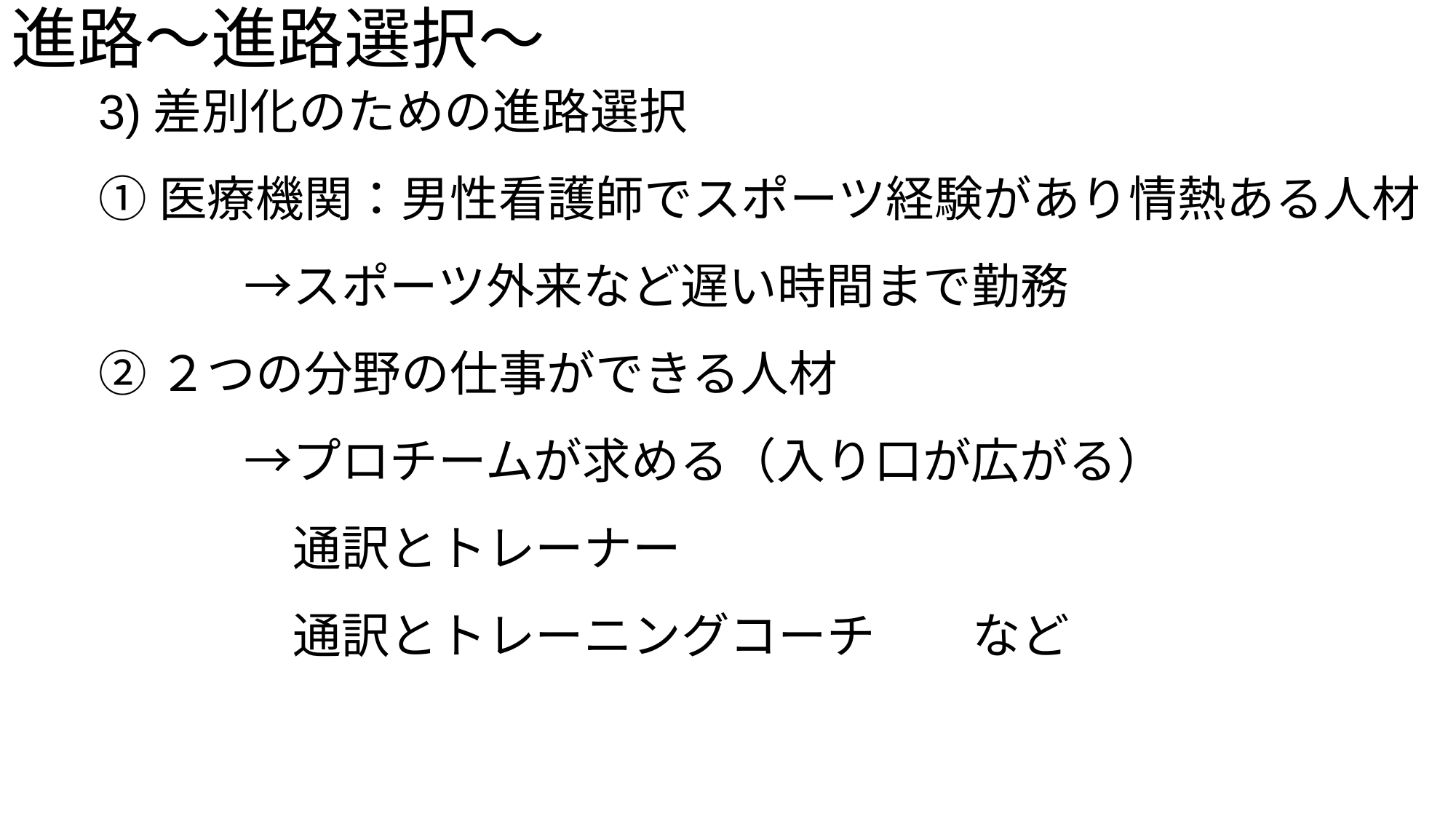

# 進路〜進路選択〜
3)差別化のための進路選択
①医療機関：男性看護師でスポーツ経験があり情熱ある人材
　　　→スポーツ外来など遅い時間まで勤務
②２つの分野の仕事ができる人材
　　　→プロチームが求める（入り口が広がる）
　　　　通訳とトレーナー
　　　　通訳とトレーニングコーチ　　など